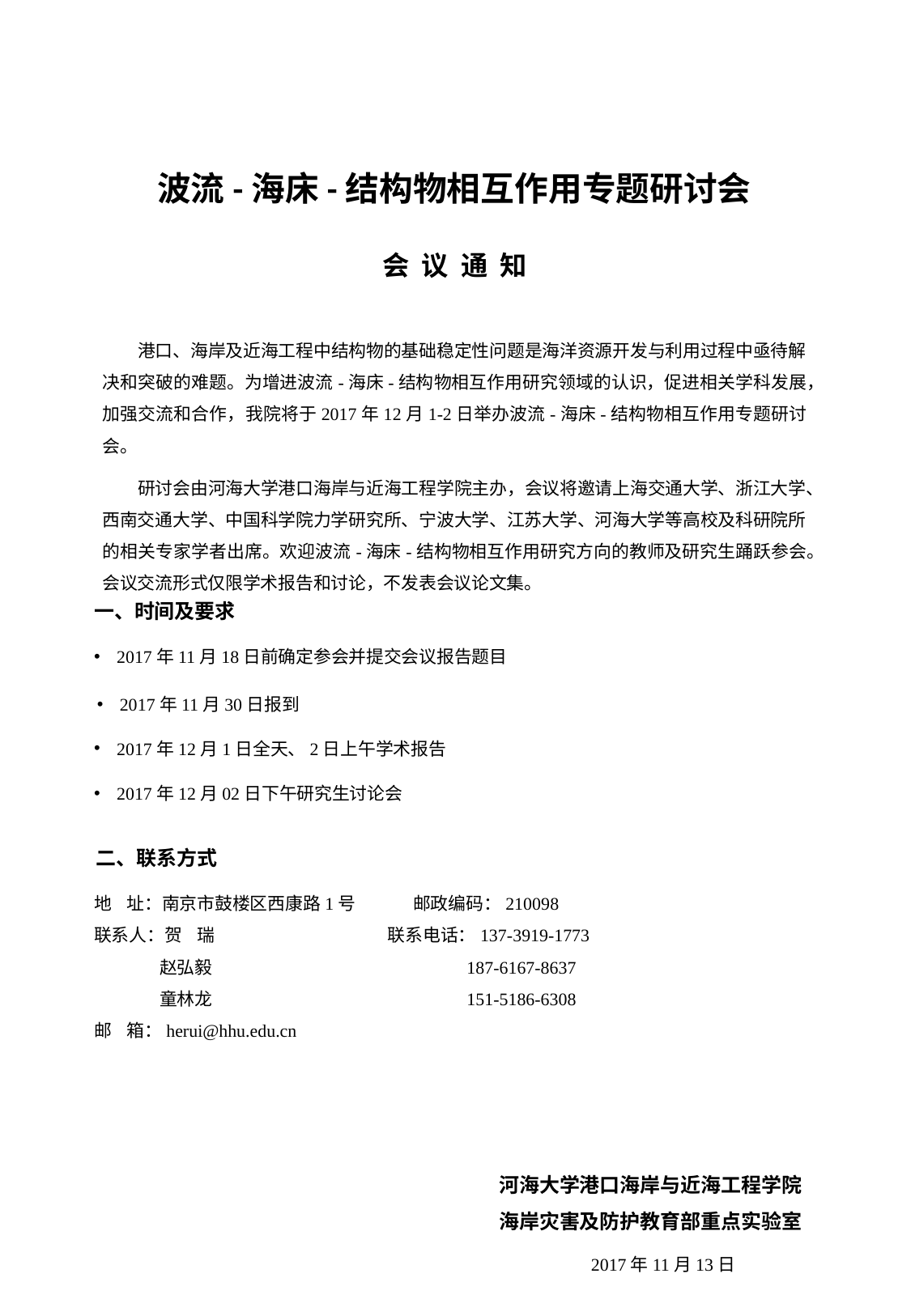

波流-海床-结构物相互作用专题研讨会
会  议  通  知
        港口、海岸及近海工程中结构物的基础稳定性问题是海洋资源开发与利用过程中亟待解决和突破的难题。为增进波流-海床-结构物相互作用研究领域的认识，促进相关学科发展，加强交流和合作，我院将于2017年12月1-2日举办波流-海床-结构物相互作用专题研讨会。
        研讨会由河海大学港口海岸与近海工程学院主办，会议将邀请上海交通大学、浙江大学、西南交通大学、中国科学院力学研究所、宁波大学、江苏大学、河海大学等高校及科研院所的相关专家学者出席。欢迎波流-海床-结构物相互作用研究方向的教师及研究生踊跃参会。会议交流形式仅限学术报告和讨论，不发表会议论文集。
一、时间及要求
2017年11月18日前确定参会并提交会议报告题目
2017年11月30日报到
2017年12月1日全天、2日上午学术报告
2017年12月02日下午研究生讨论会
二、联系方式
地    址：南京市鼓楼区西康路1号               邮政编码：210098
联系人：贺    瑞                                             联系电话：137-3919-1773
                赵弘毅                                                                 187-6167-8637
                童林龙                                                                 151-5186-6308
邮    箱：herui@hhu.edu.cn
河海大学港口海岸与近海工程学院
海岸灾害及防护教育部重点实验室
                      2017年11月13日